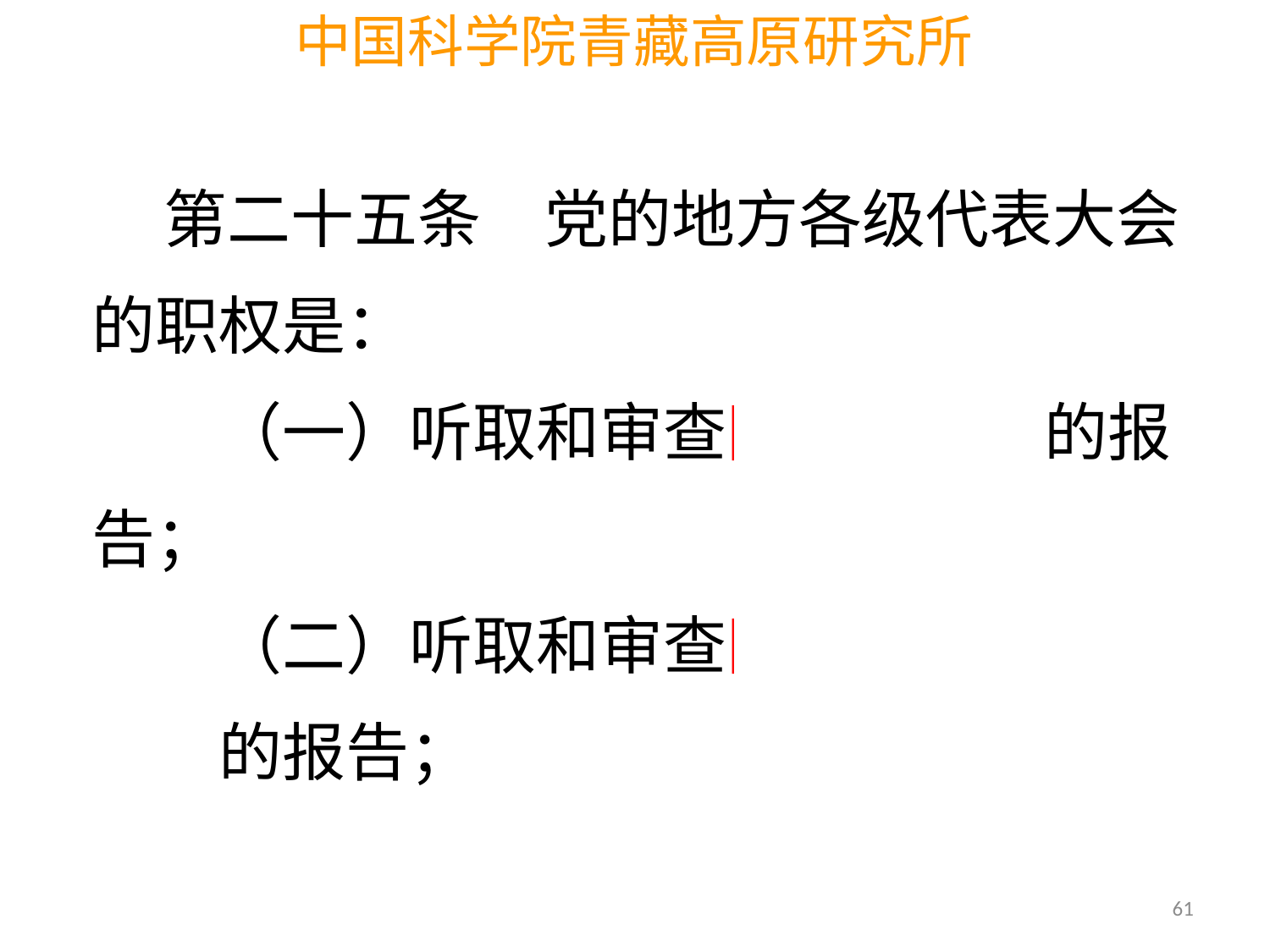

# 第二十五条　党的地方各级代表大会的职权是： 　　（一）听取和审查同级委员会的报告； 　　（二）听取和审查同级纪律检查委员会的报告；

61